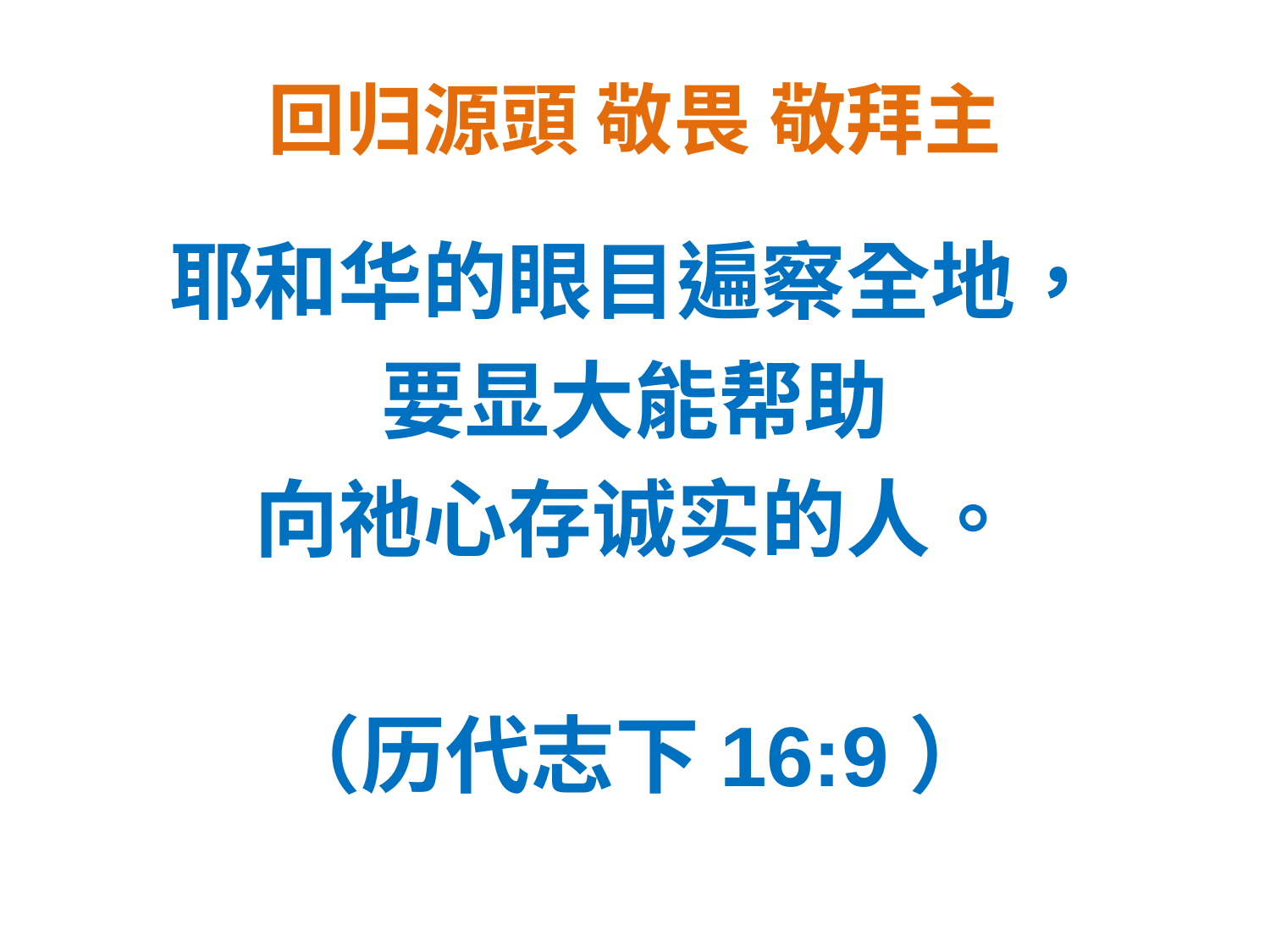

# 回归源頭 敬畏 敬拜主
耶和华的眼目遍察全地，
要显大能帮助
向祂心存诚实的人。

（历代志下16:9）